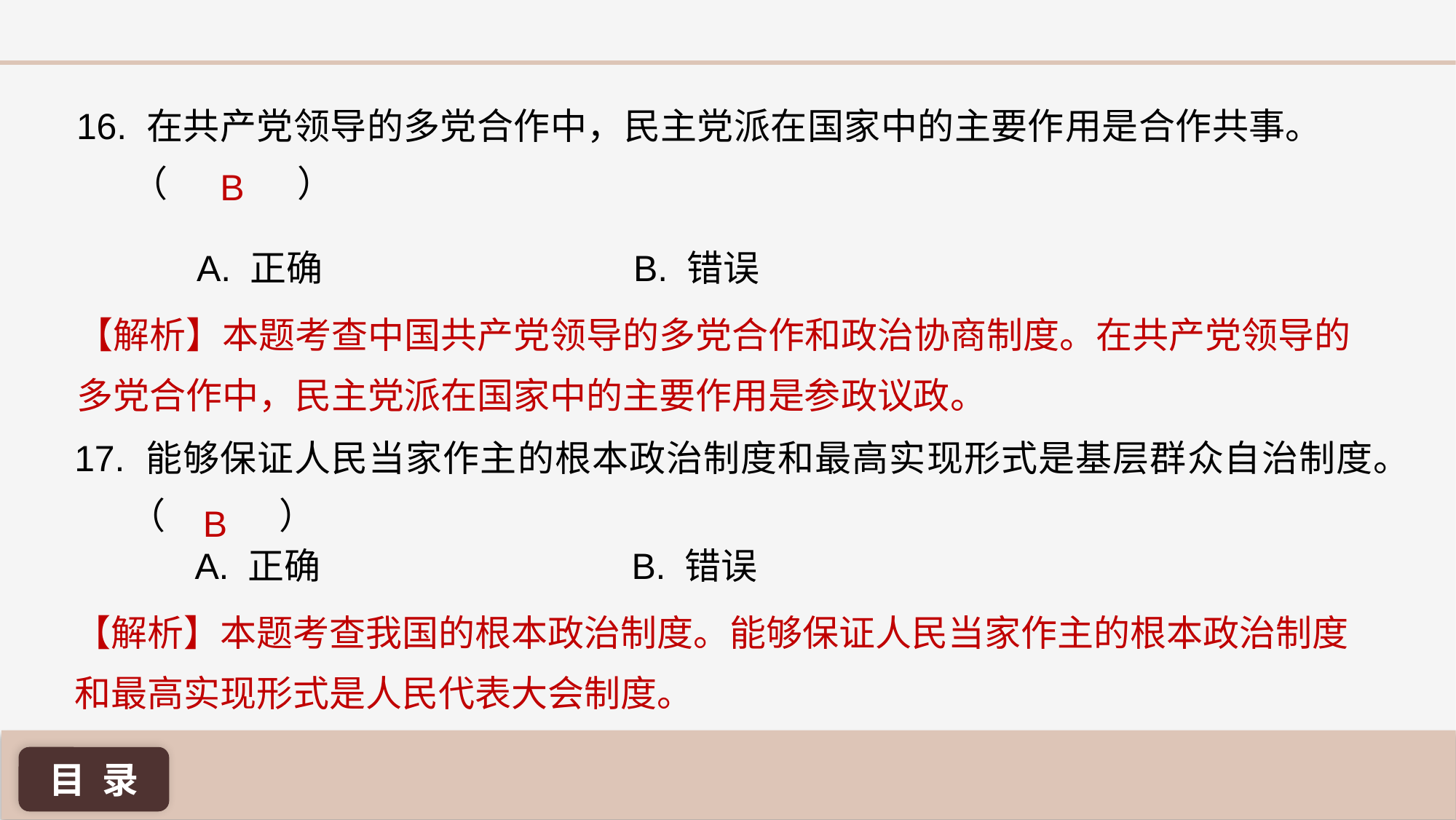

16. 在共产党领导的多党合作中，民主党派在国家中的主要作用是合作共事。（	       ）
B
A. 正确 			B. 错误
【解析】本题考查中国共产党领导的多党合作和政治协商制度。在共产党领导的多党合作中，民主党派在国家中的主要作用是参政议政。
17. 能够保证人民当家作主的根本政治制度和最高实现形式是基层群众自治制度。（ 	     ）
B
A. 正确 			B. 错误
【解析】本题考查我国的根本政治制度。能够保证人民当家作主的根本政治制度和最高实现形式是人民代表大会制度。